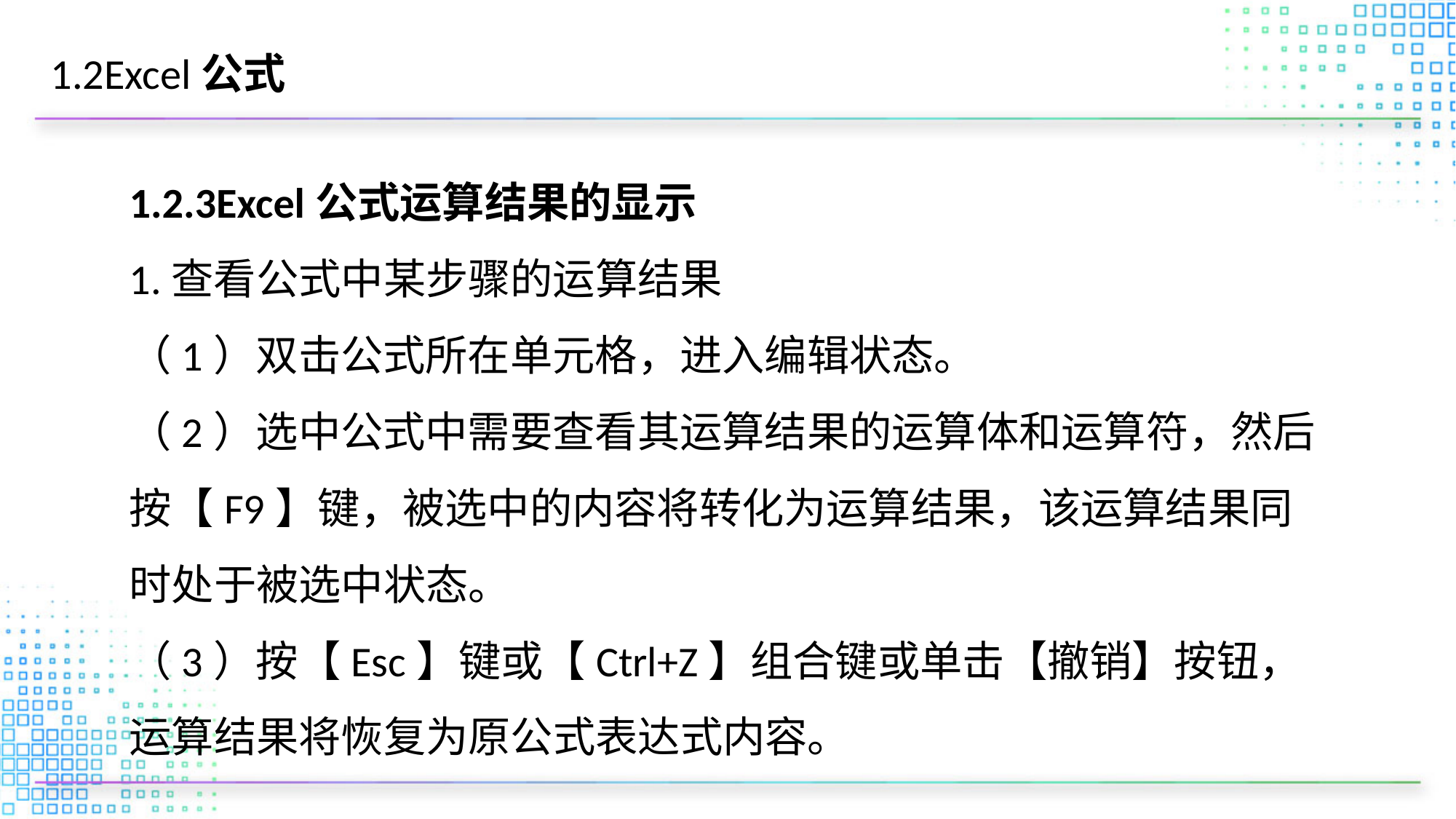

# 1.2Excel公式
1.2.3Excel公式运算结果的显示
1.查看公式中某步骤的运算结果
（1）双击公式所在单元格，进入编辑状态。
（2）选中公式中需要查看其运算结果的运算体和运算符，然后按【F9】键，被选中的内容将转化为运算结果，该运算结果同时处于被选中状态。
（3）按【Esc】键或【Ctrl+Z】组合键或单击【撤销】按钮，运算结果将恢复为原公式表达式内容。